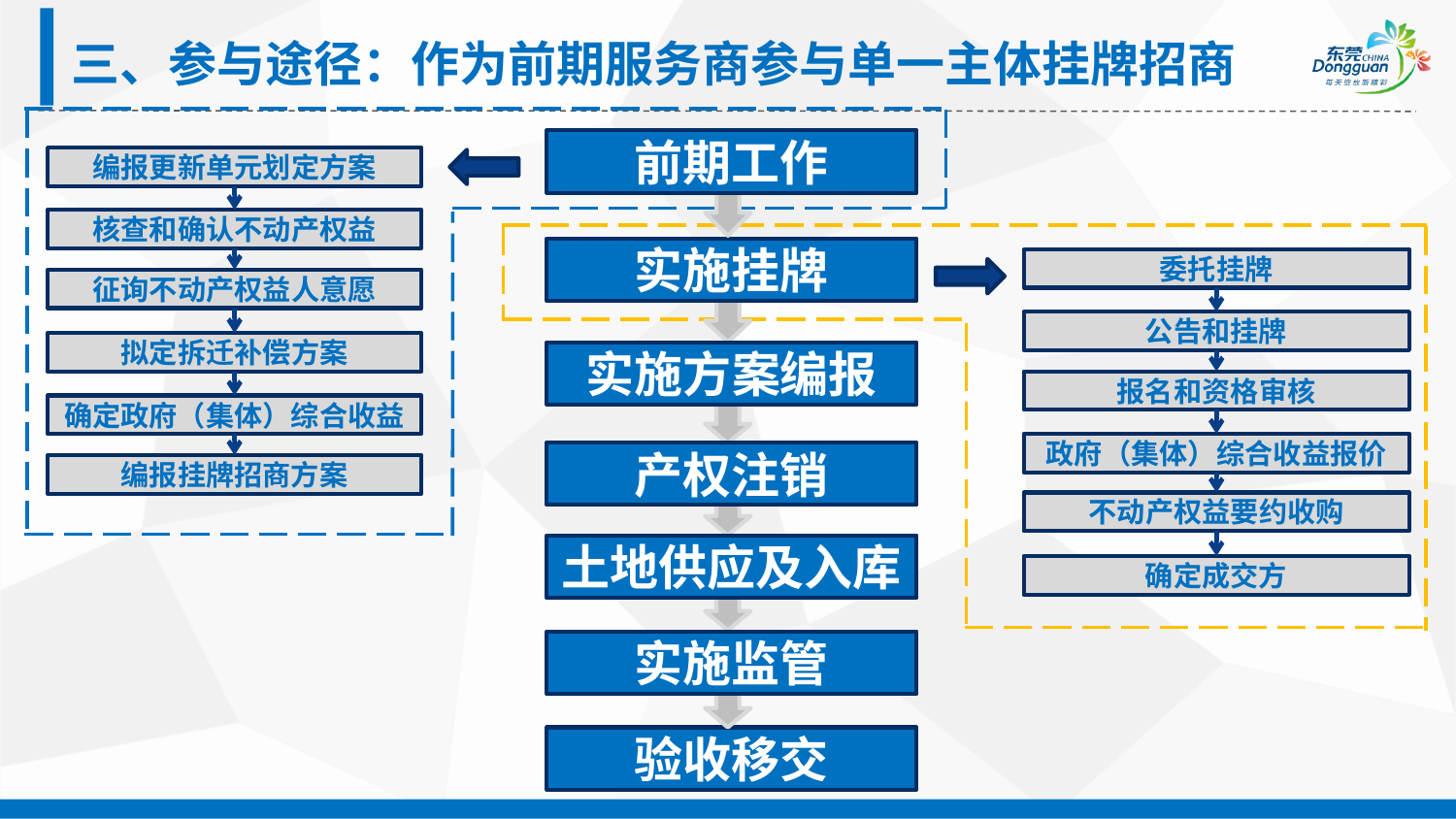

三、参与途径：作为前期服务商参与单一主体挂牌招商

前期工作
编报更新单元划定方案

核查和确认不动产权益
实施挂牌
委托挂牌

征询不动产权益人意愿

公告和挂牌
拟定拆迁补偿方案
实施方案编报
报名和资格审核
确定政府（集体）综合收益

政府（集体）综合收益报价
产权注销
编报挂牌招商方案
不动产权益要约收购

土地供应及入库
确定成交方

实施监管

验收移交